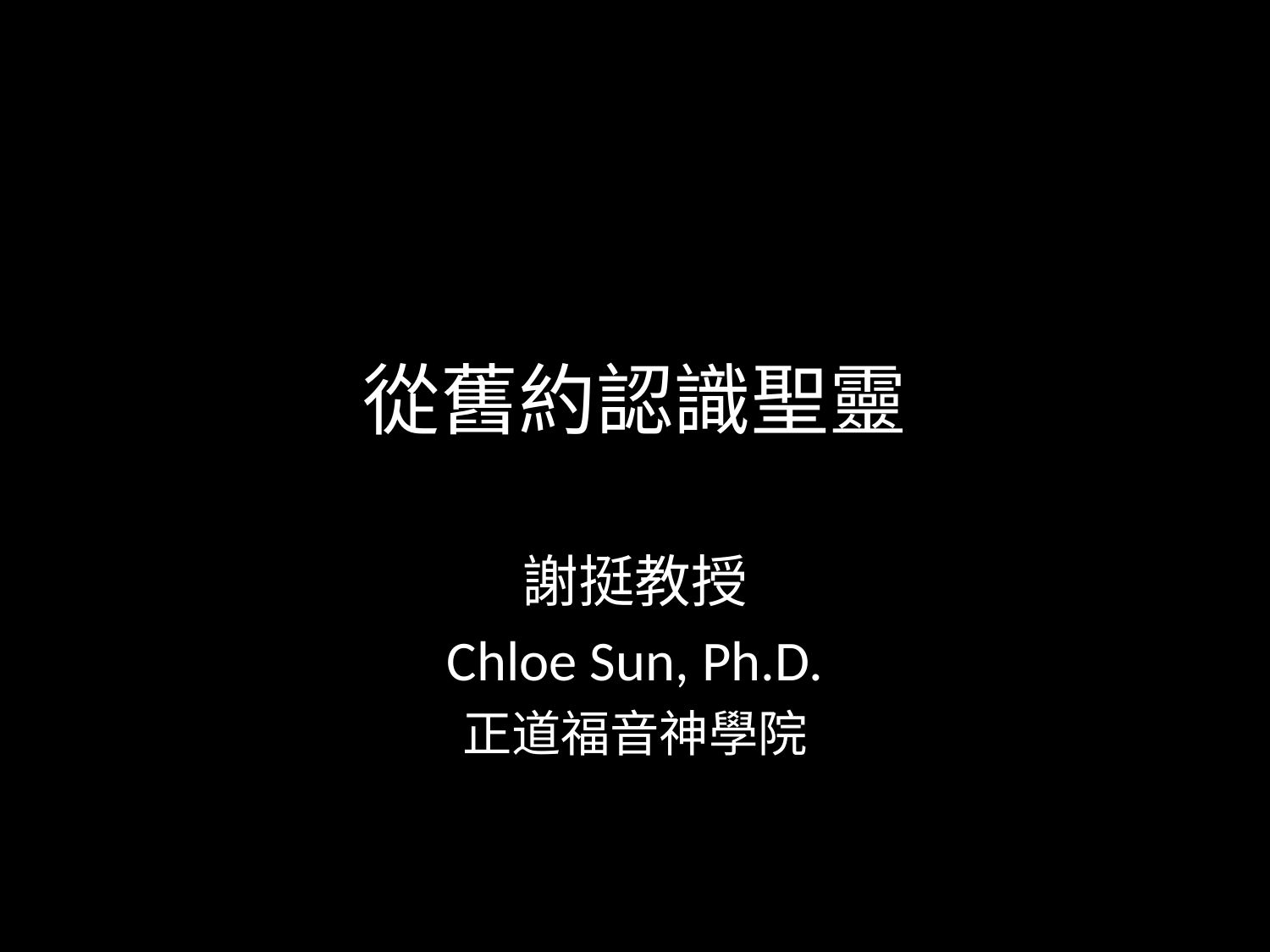

# 從舊約認識聖靈
謝挺教授
Chloe Sun, Ph.D.
正道福音神學院